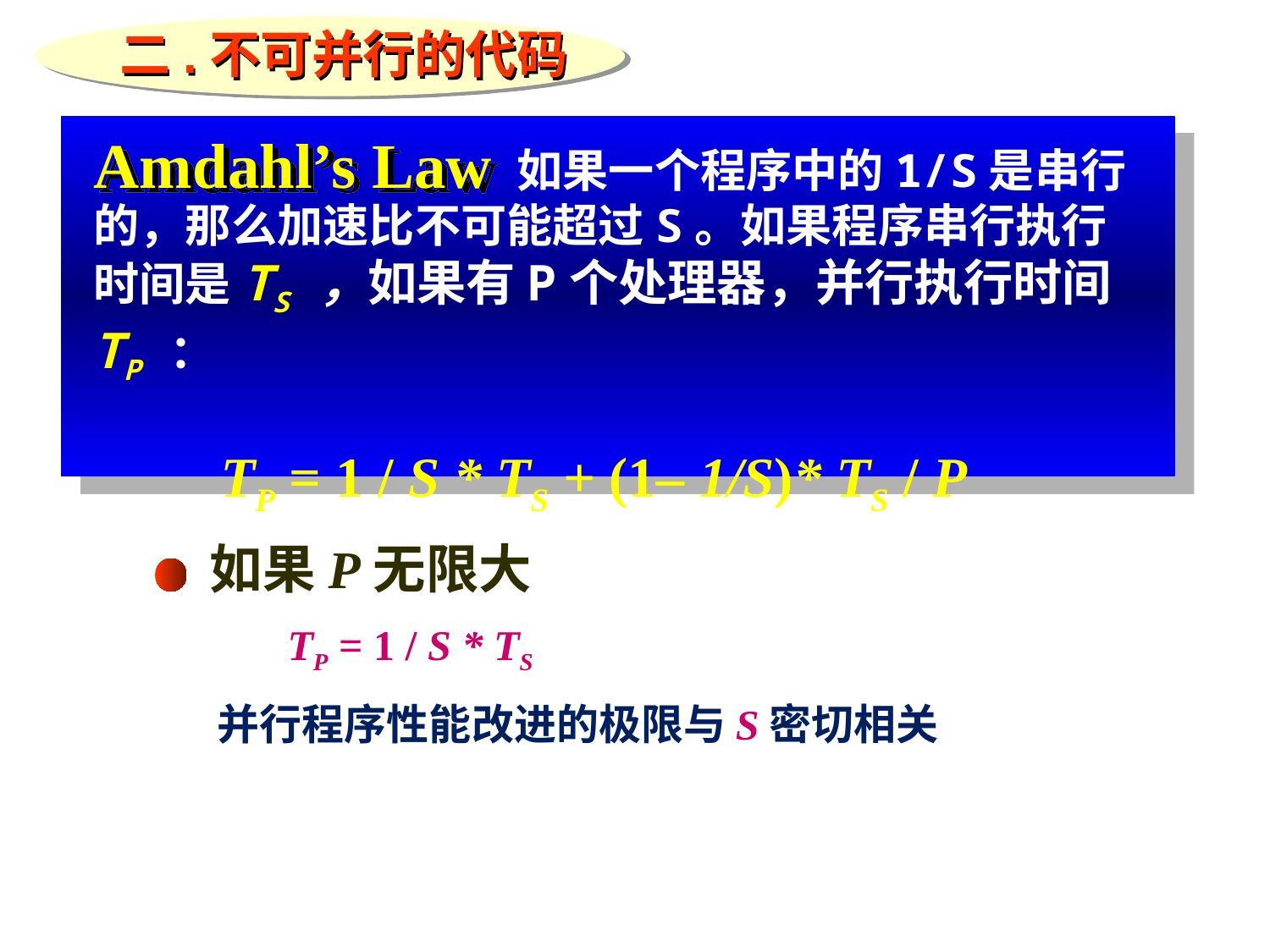

二.不可并行的代码

Amdahl’s Law
			   如果一个程序中的1/S是串行的，那么加速比不可能超过S。如果程序串行执行时间是TS ，如果有P个处理器，并行执行时间TP ：

	TP = 1 / S * TS + (1– 1/S)* TS / P
如果P无限大

TP = 1 / S * TS
并行程序性能改进的极限与S密切相关